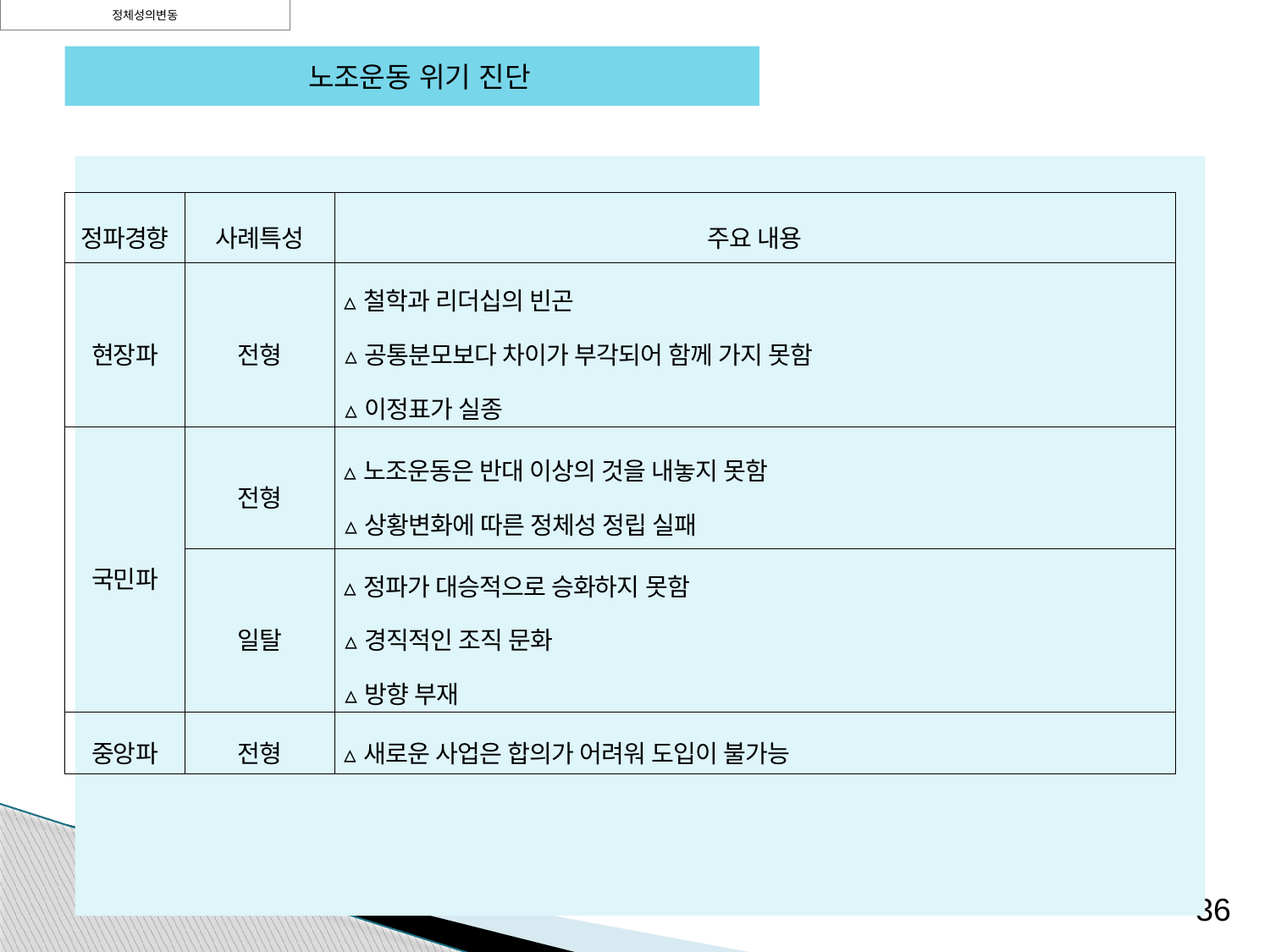

정체성의변동
 노조운동 위기 진단
|  |  |  |
| --- | --- | --- |
| 정파경향 | 사례특성 | 주요 내용 |
| 현장파 | 전형 | ▵철학과 리더십의 빈곤 ▵공통분모보다 차이가 부각되어 함께 가지 못함 ▵이정표가 실종 |
| 국민파 | 전형 | ▵노조운동은 반대 이상의 것을 내놓지 못함 ▵상황변화에 따른 정체성 정립 실패 |
|  | 일탈 | ▵정파가 대승적으로 승화하지 못함 ▵경직적인 조직 문화 ▵방향 부재 |
| 중앙파 | 전형 | ▵새로운 사업은 합의가 어려워 도입이 불가능 |

36